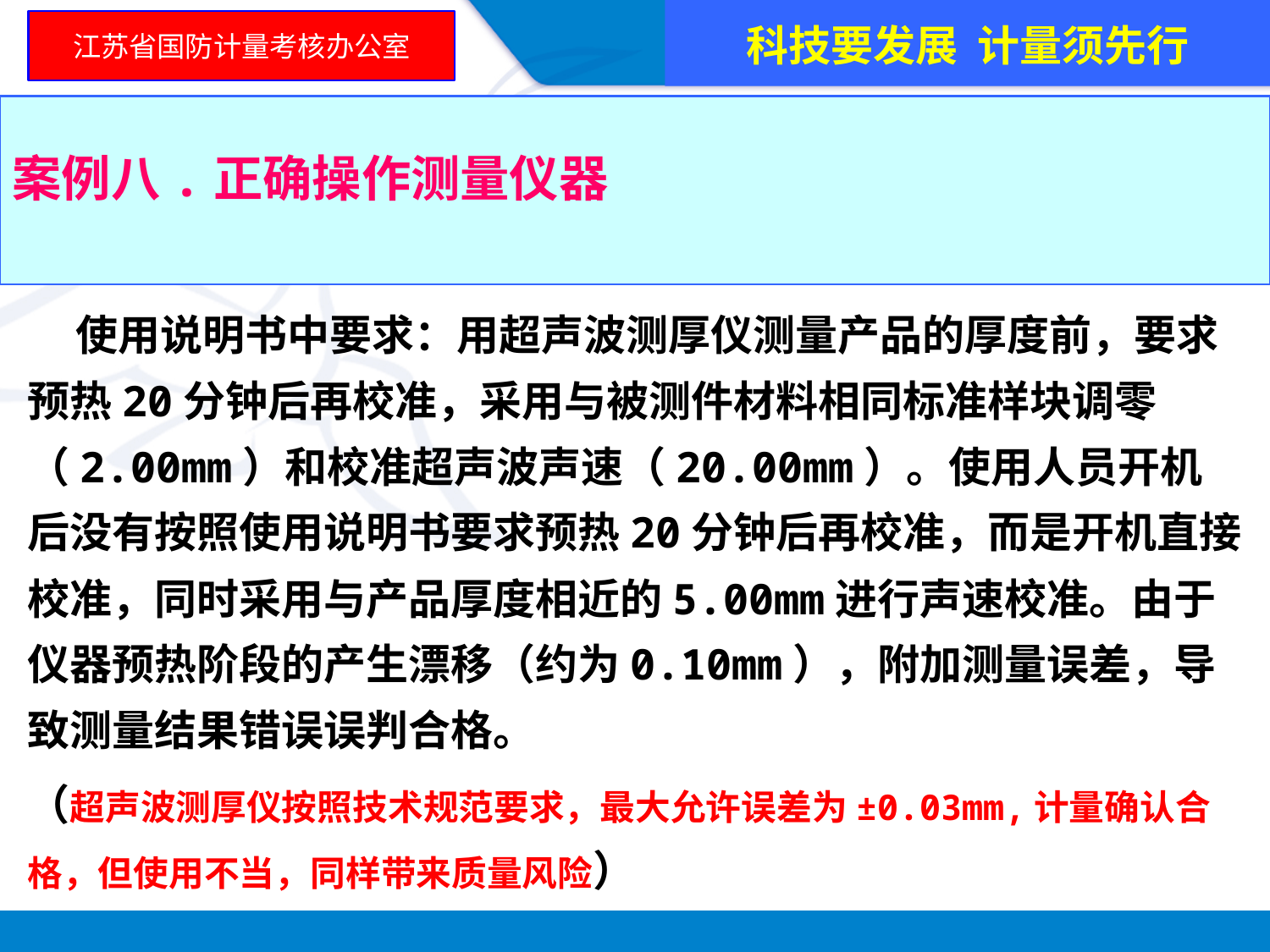

科技要发展  计量须先行
江苏省国防计量考核办公室

案例八.正确操作测量仪器

    使用说明书中要求：用超声波测厚仪测量产品的厚度前，要求预热20分钟后再校准，采用与被测件材料相同标准样块调零（2.00mm）和校准超声波声速（20.00mm）。使用人员开机后没有按照使用说明书要求预热20分钟后再校准，而是开机直接校准，同时采用与产品厚度相近的5.00mm进行声速校准。由于仪器预热阶段的产生漂移（约为0.10mm），附加测量误差，导致测量结果错误误判合格。
（超声波测厚仪按照技术规范要求，最大允许误差为±0.03mm,计量确认合格，但使用不当，同样带来质量风险）